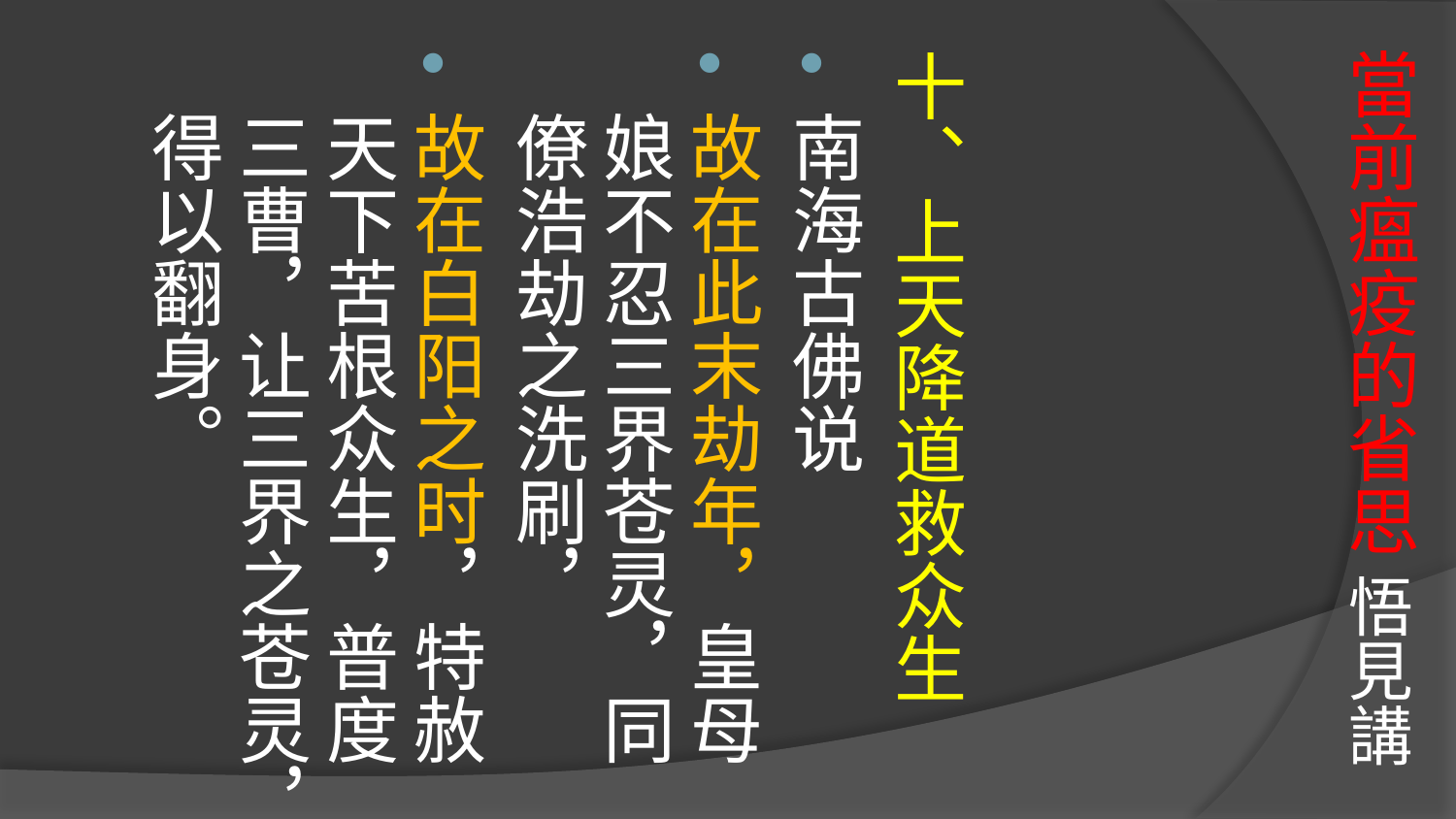

# 當前瘟疫的省思 悟見講
十、上天降道救众生
南海古佛说
故在此末劫年，皇母娘不忍三界苍灵，同僚浩劫之洗刷，
故在白阳之时，特赦天下苦根众生，普度三曹，让三界之苍灵，得以翻身。